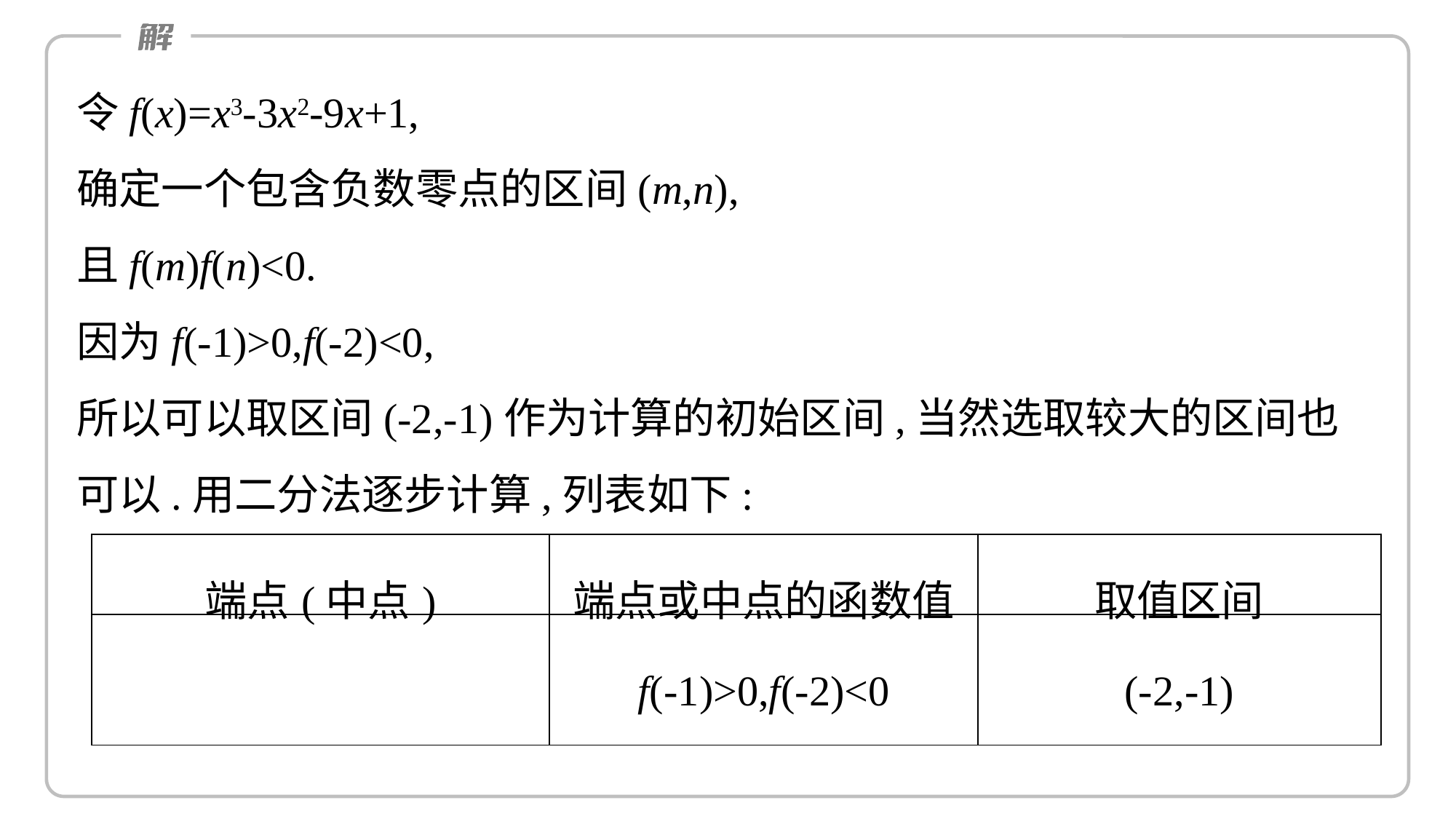

令f(x)=x3-3x2-9x+1,
确定一个包含负数零点的区间(m,n),
且f(m)f(n)<0.
因为f(-1)>0,f(-2)<0,
所以可以取区间(-2,-1)作为计算的初始区间,当然选取较大的区间也可以.用二分法逐步计算,列表如下:
| 端点(中点) | 端点或中点的函数值 | 取值区间 |
| --- | --- | --- |
|  | f(-1)>0,f(-2)<0 | (-2,-1) |